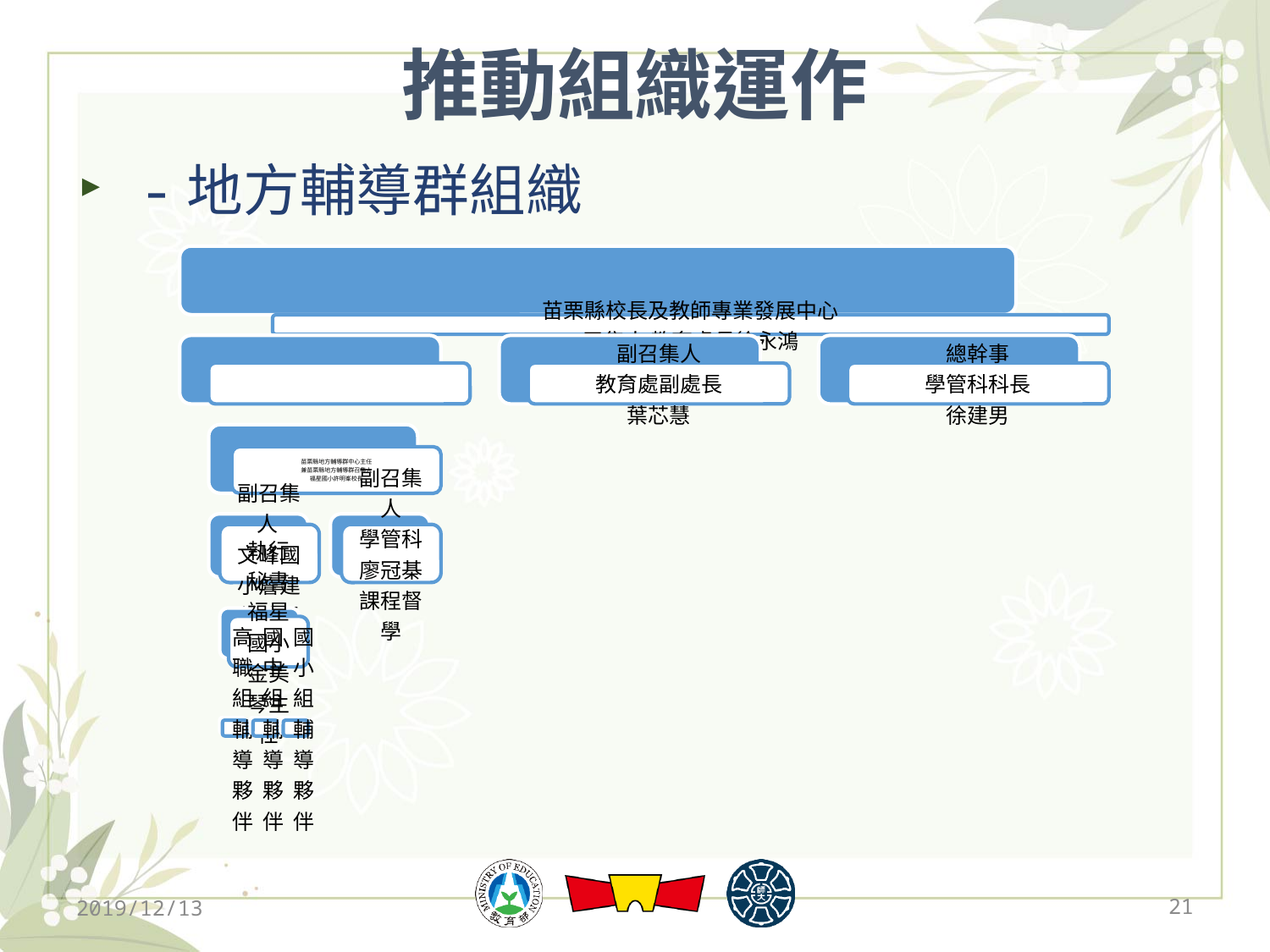

# 推動組織運作
-地方輔導群組織

副召集人
副召集人
學管科廖冠棊課程督學
苗栗縣校長及教師專業發展中心
召集人 教育處長徐永鴻
副召集人
教育處副處長
葉芯慧
總幹事
學管科科長
徐建男
苗栗縣地方輔導群中心主任
兼苗栗縣地方輔導群召集人
福星國小許明峯校長
2019/12/13
21